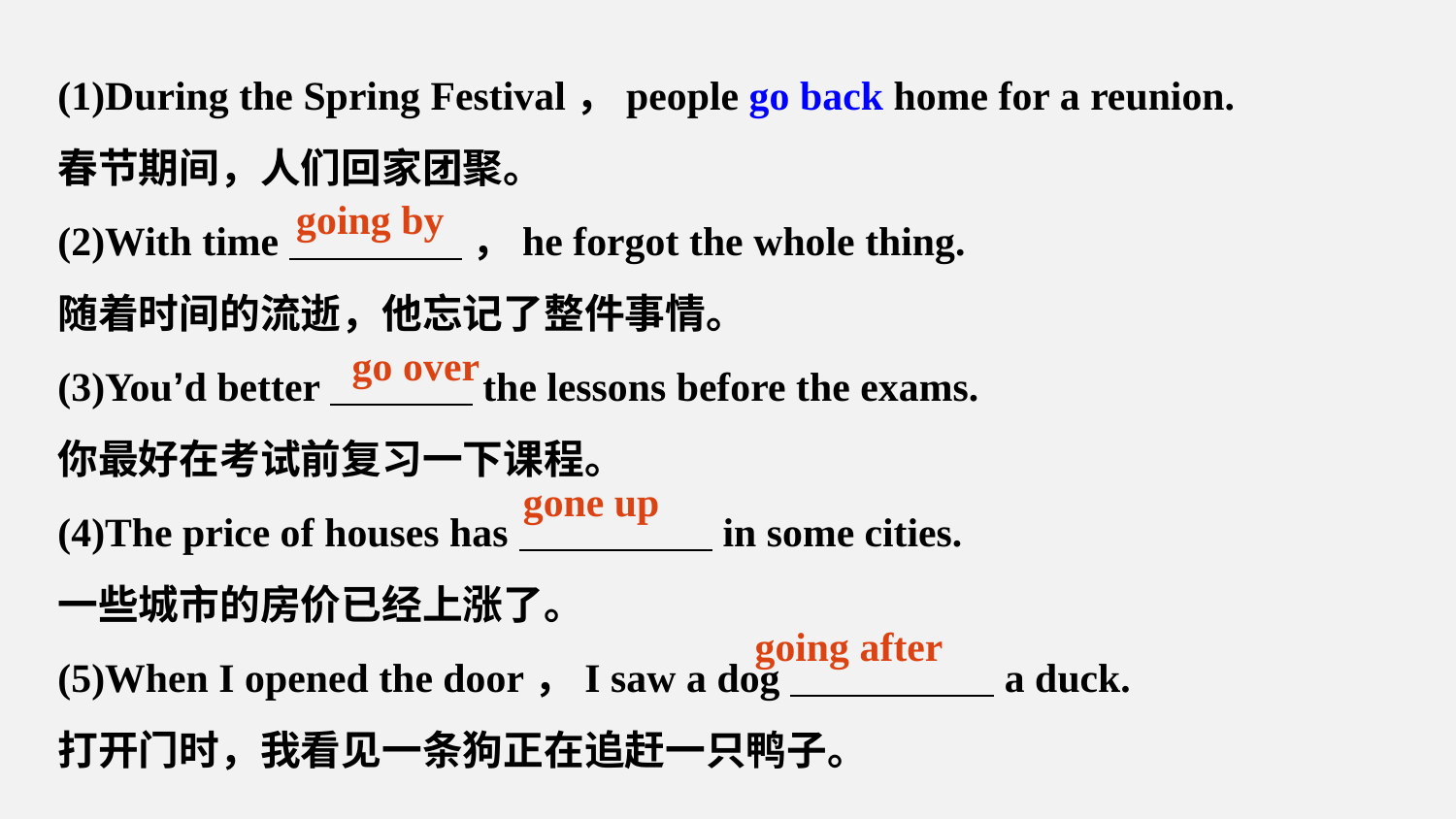

(1)During the Spring Festival，people go back home for a reunion.
春节期间，人们回家团聚。
(2)With time                  ，he forgot the whole thing.
随着时间的流逝，他忘记了整件事情。
(3)You’d better                the lessons before the exams.
你最好在考试前复习一下课程。
(4)The price of houses has                     in some cities.
一些城市的房价已经上涨了。
(5)When I opened the door，I saw a dog                      a duck.
打开门时，我看见一条狗正在追赶一只鸭子。
going by
go over
gone up
going after